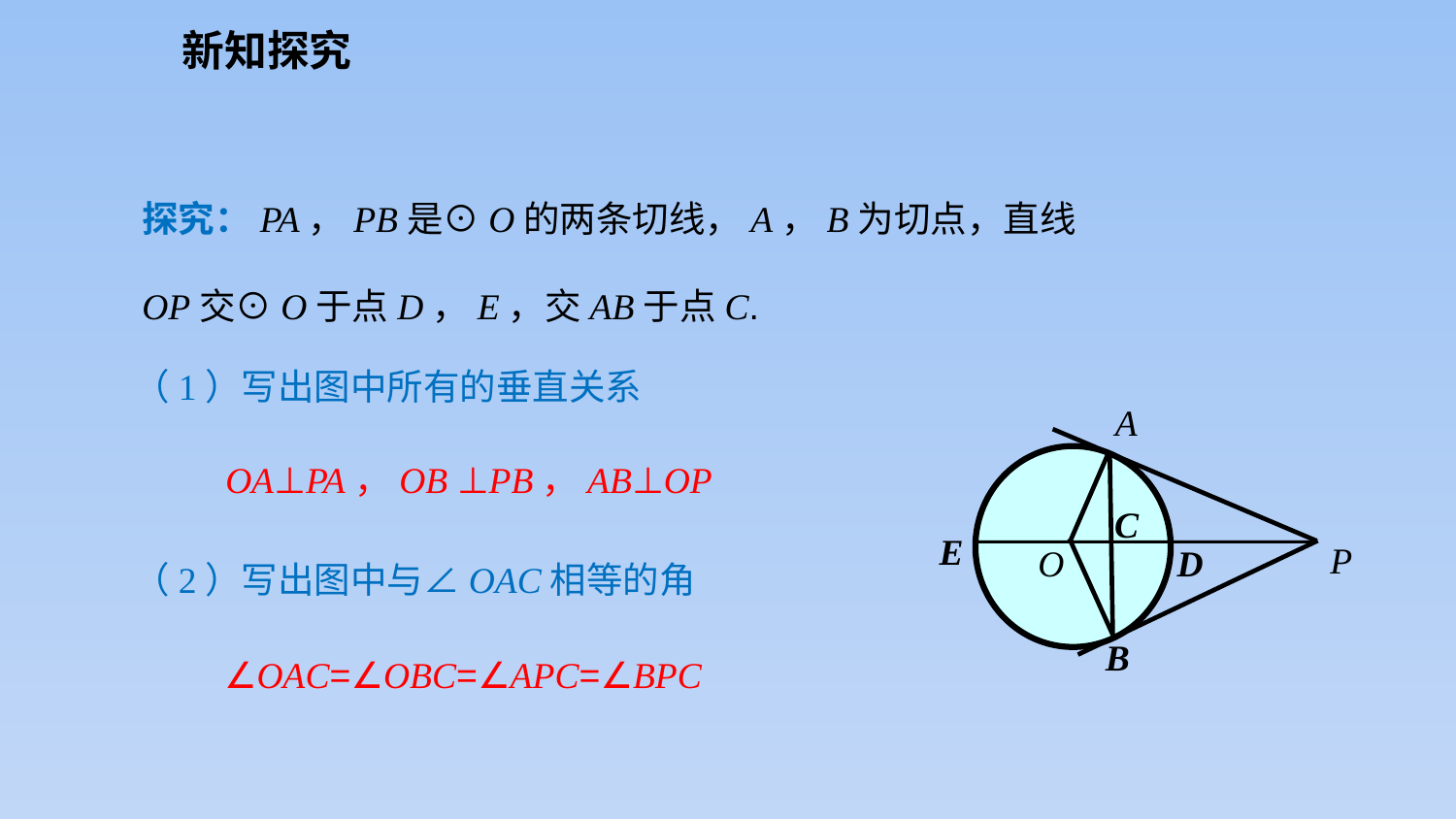

新知探究
探究：PA，PB是⊙O的两条切线，A，B为切点，直线OP交⊙O于点D，E，交AB于点C.
（1）写出图中所有的垂直关系
A

OA⊥PA，OB ⊥PB，AB⊥OP

C
E
P
O
D

（2）写出图中与∠OAC相等的角
B
∠OAC=∠OBC=∠APC=∠BPC